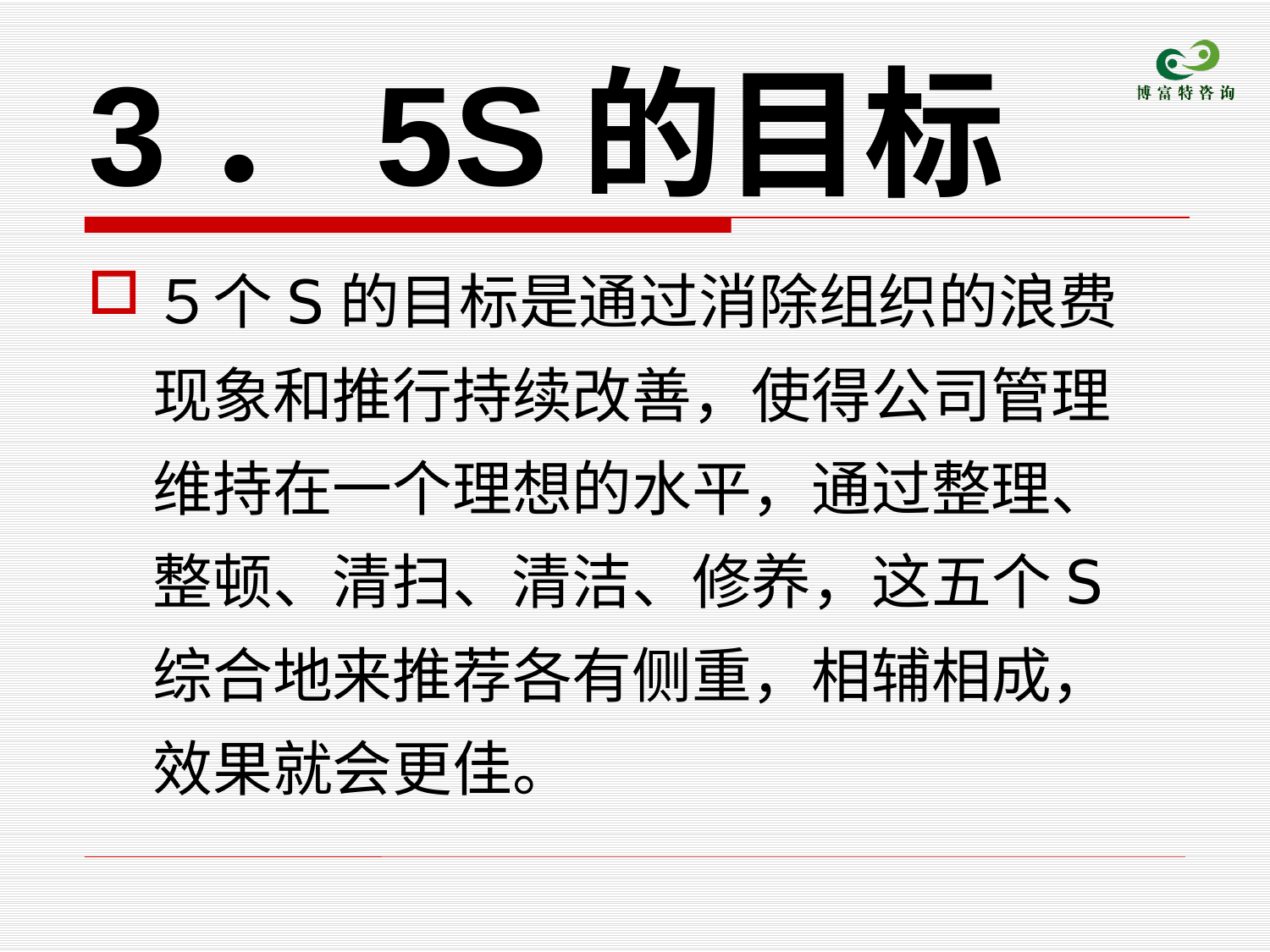

3．5S的目标
５个S的目标是通过消除组织的浪费现象和推行持续改善，使得公司管理维持在一个理想的水平，通过整理、整顿、清扫、清洁、修养，这五个S综合地来推荐各有侧重，相辅相成，效果就会更佳。
74